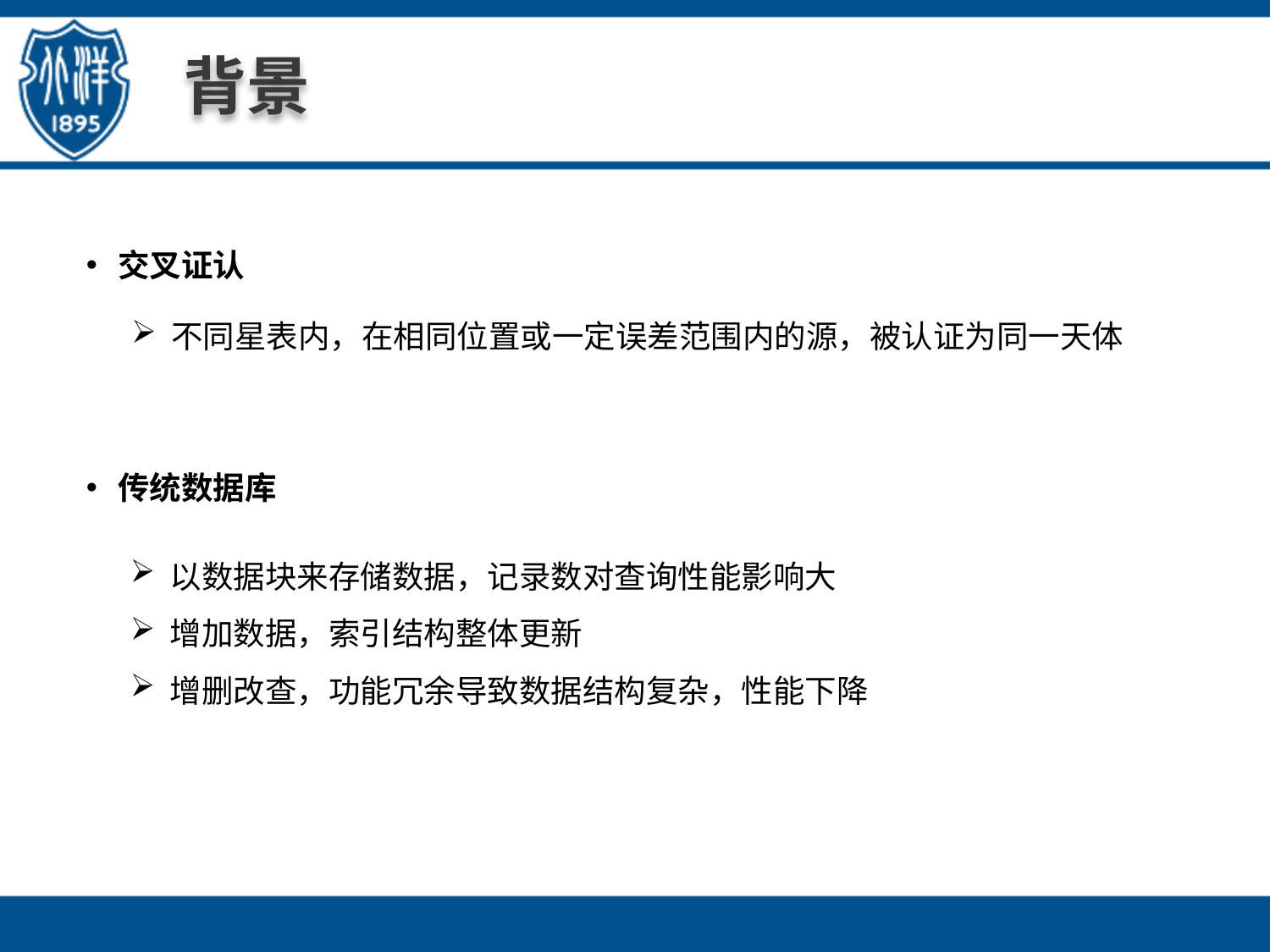

# 背景
交叉证认

传统数据库

不同星表内，在相同位置或一定误差范围内的源，被认证为同一天体
以数据块来存储数据，记录数对查询性能影响大
增加数据，索引结构整体更新
增删改查，功能冗余导致数据结构复杂，性能下降